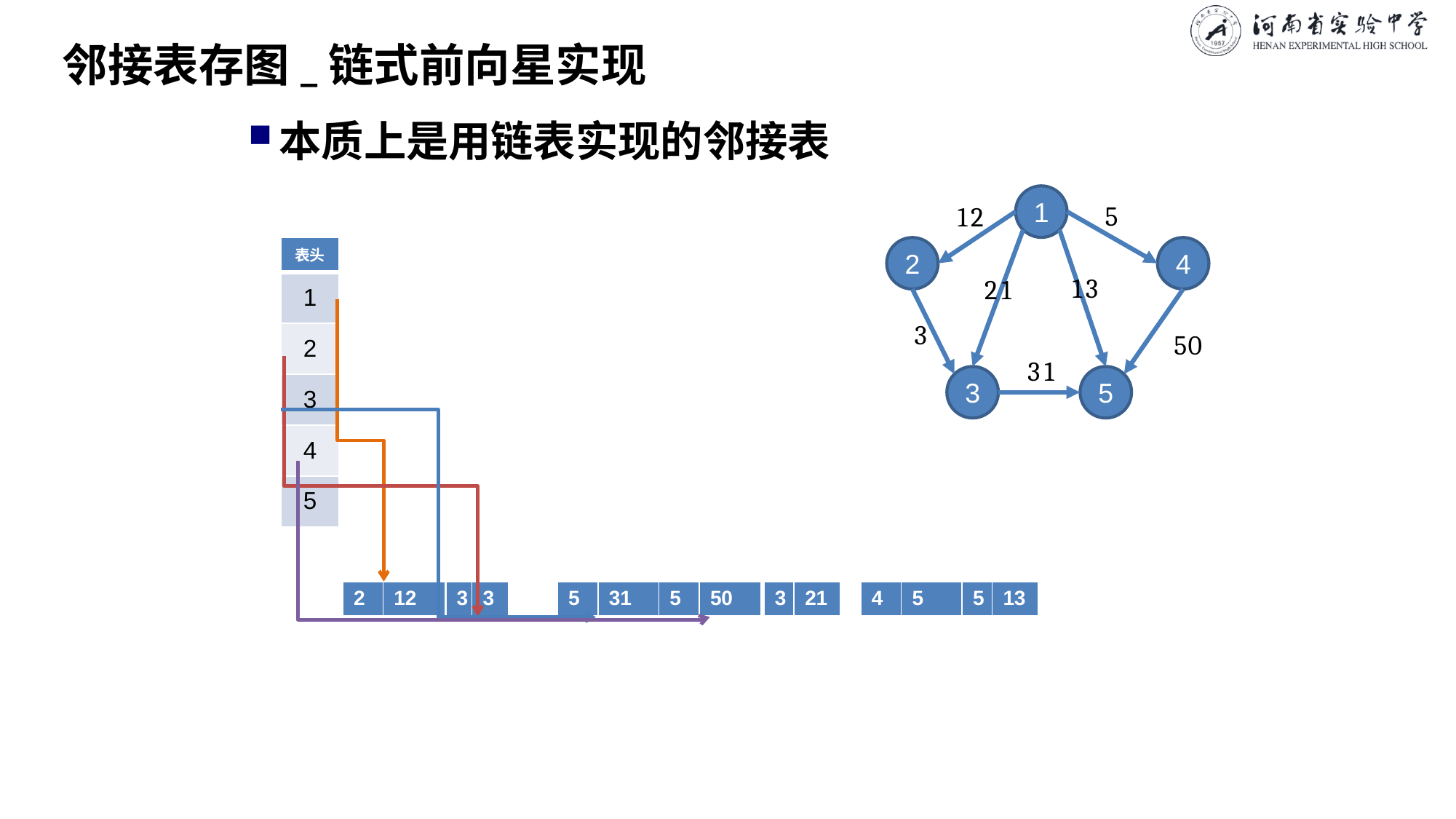

# 邻接表存图_链式前向星实现
本质上是用链表实现的邻接表

1
5
12
| 表头 |
| --- |
| 1 |
| 2 |
| 3 |
| 4 |
| 5 |
2
4
13
21
3
50
31
3
5
| 2 | 12 |
| --- | --- |
| 3 | 3 |
| --- | --- |
| 5 | 31 |
| --- | --- |
| 5 | 50 |
| --- | --- |
| 3 | 21 |
| --- | --- |
| 4 | 5 |
| --- | --- |
| 5 | 13 |
| --- | --- |